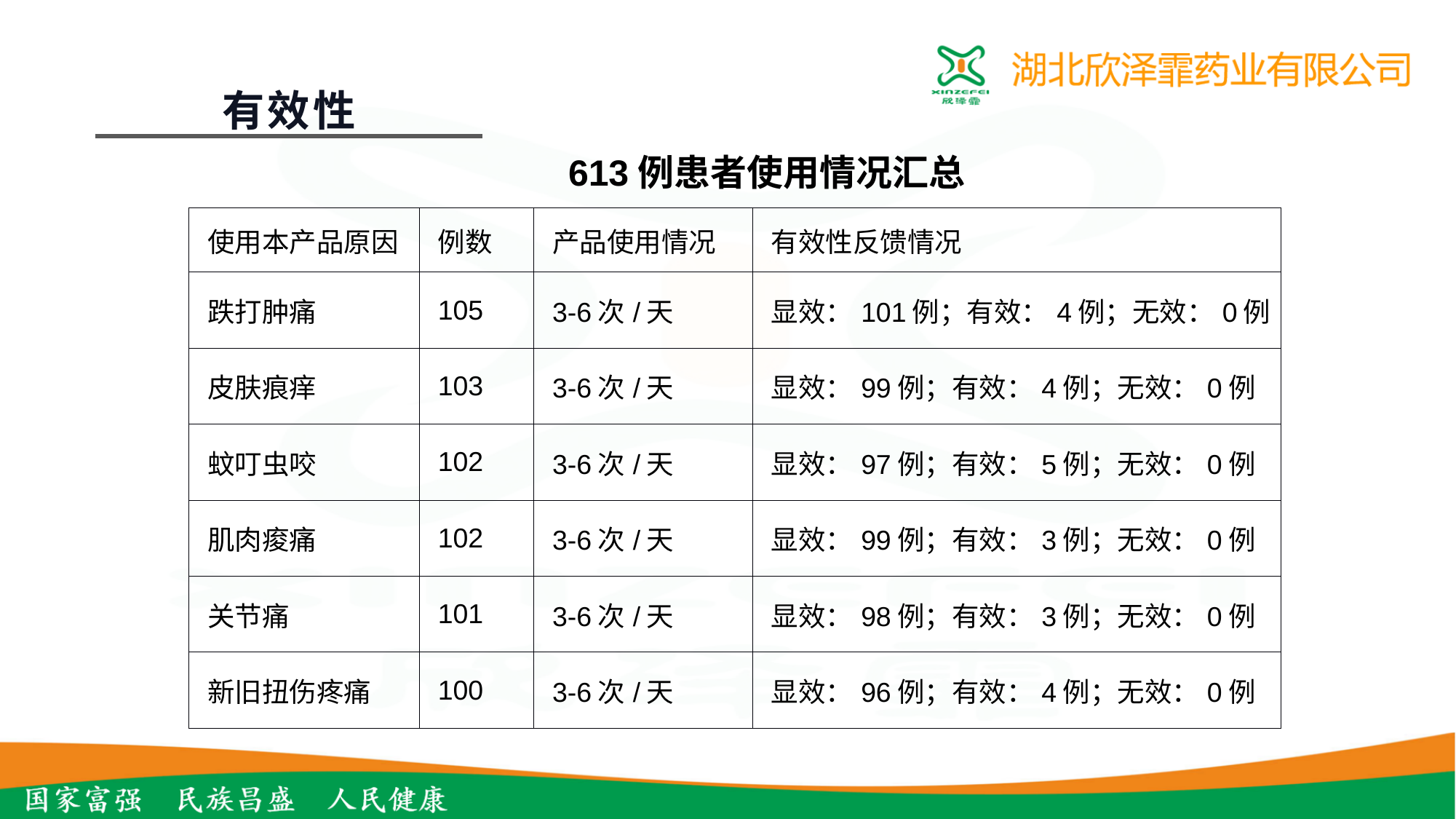

有效性
 613例患者使用情况汇总
| 使用本产品原因 | 例数 | 产品使用情况 | 有效性反馈情况 |
| --- | --- | --- | --- |
| 跌打肿痛 | 105 | 3-6次/天 | 显效：101例；有效：4例；无效：0例 |
| 皮肤痕痒 | 103 | 3-6次/天 | 显效：99例；有效：4例；无效：0例 |
| 蚊叮虫咬 | 102 | 3-6次/天 | 显效：97例；有效：5例；无效：0例 |
| 肌肉痠痛 | 102 | 3-6次/天 | 显效：99例；有效：3例；无效：0例 |
| 关节痛 | 101 | 3-6次/天 | 显效：98例；有效：3例；无效：0例 |
| 新旧扭伤疼痛 | 100 | 3-6次/天 | 显效：96例；有效：4例；无效：0例 |